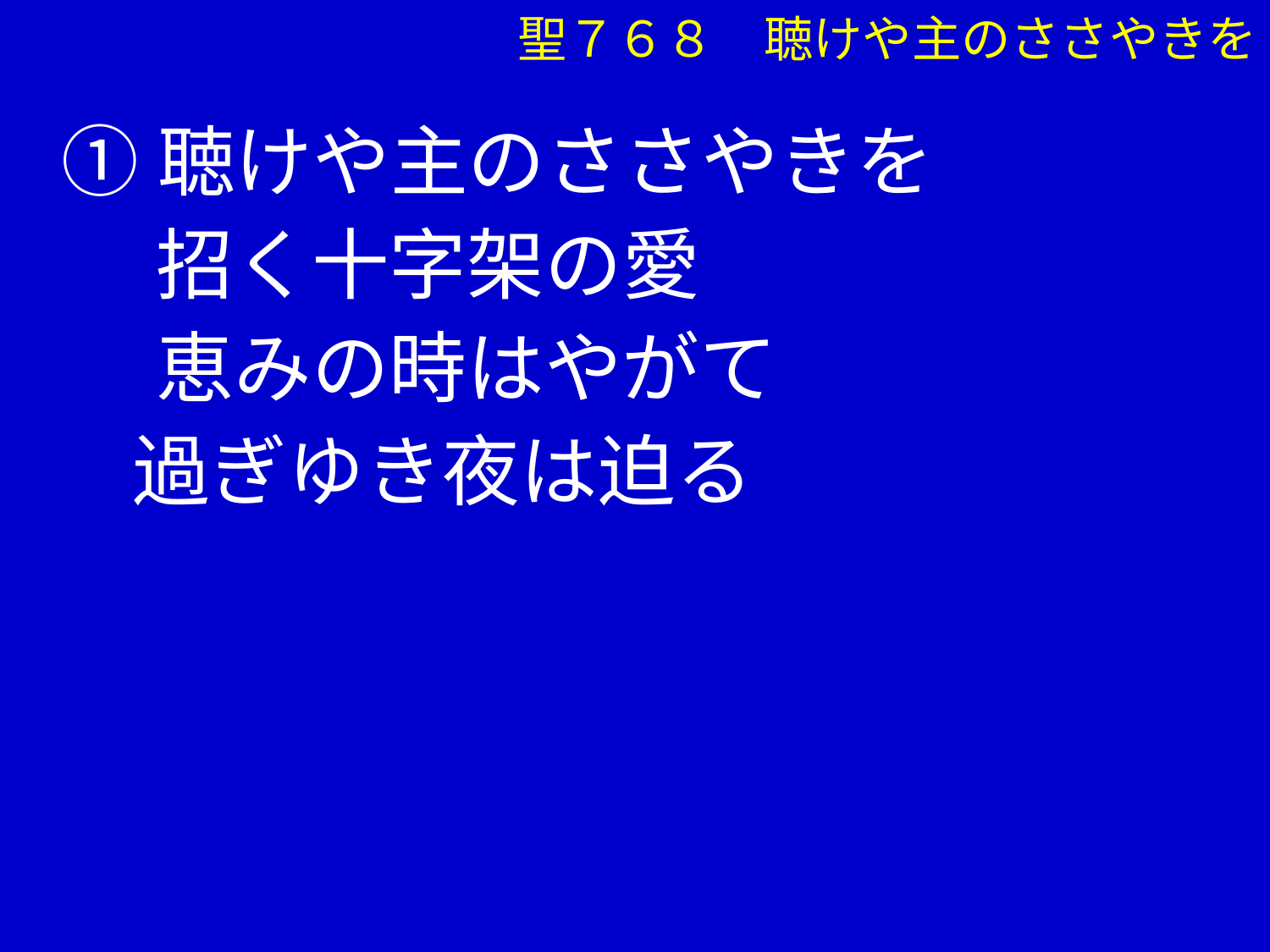

聖７６８　聴けや主のささやきを
①聴けや主のささやきを
　 招く十字架の愛
　 恵みの時はやがて
   過ぎゆき夜は迫る